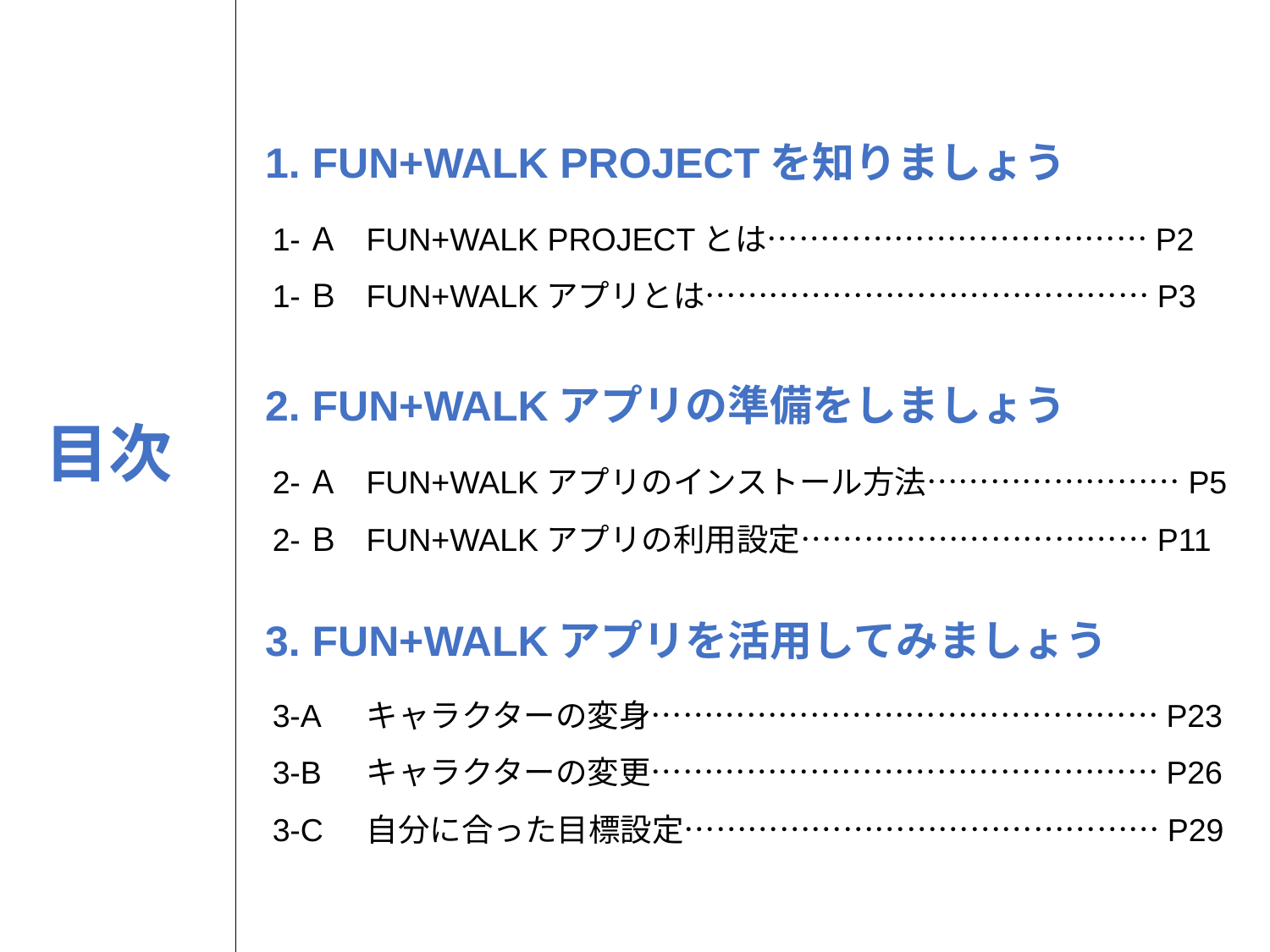

1. FUN+WALK PROJECTを知りましょう
1-Ａ 1-Ｂ
FUN+WALK PROJECTとは………………………………P2
FUN+WALKアプリとは……………………………………P3
2. FUN+WALKアプリの準備をしましょう
目次
2-Ａ 2-Ｂ
FUN+WALKアプリのインストール方法……………………P5
FUN+WALKアプリの利用設定……………………………P11
3. FUN+WALKアプリを活用してみましょう
3-A
3-B
3-C
キャラクターの変身…………………………………………P23
キャラクターの変更…………………………………………P26
自分に合った目標設定………………………………………P29